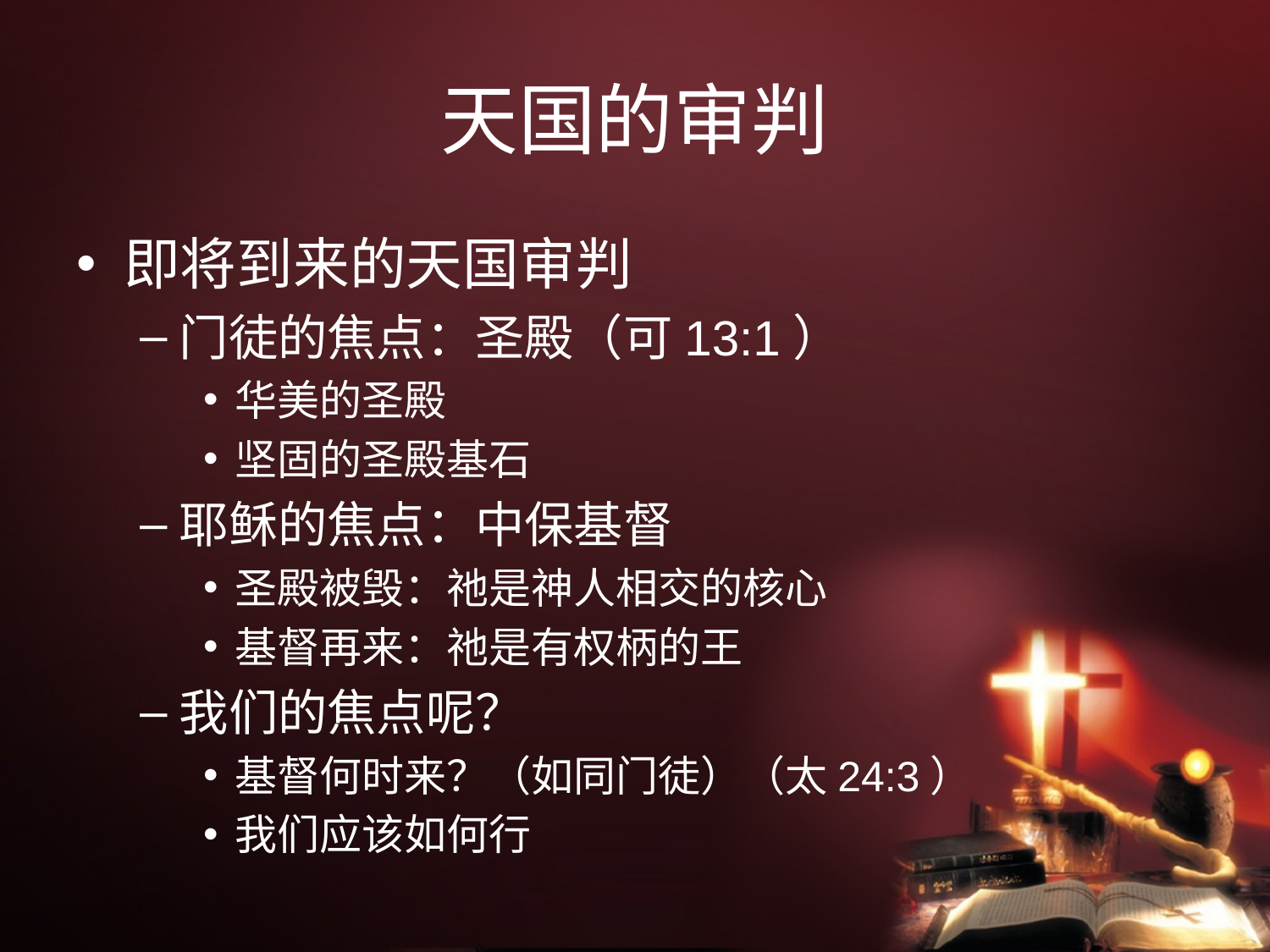

# 天国的审判
即将到来的天国审判
门徒的焦点：圣殿（可13:1）
华美的圣殿
坚固的圣殿基石
耶稣的焦点：中保基督
圣殿被毁：祂是神人相交的核心
基督再来：祂是有权柄的王
我们的焦点呢？
基督何时来？（如同门徒）（太24:3）
我们应该如何行